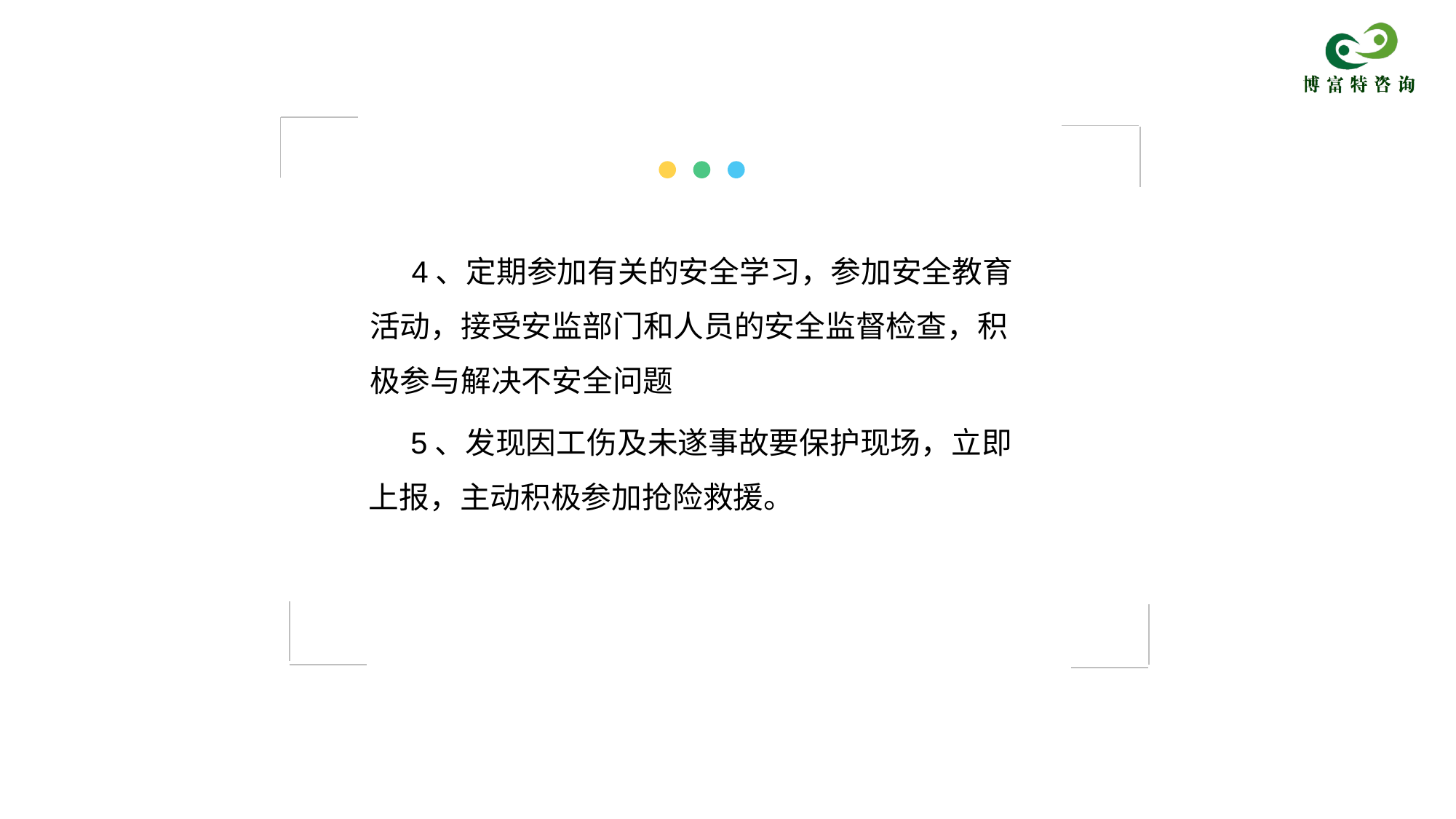

4、定期参加有关的安全学习，参加安全教育
活动，接受安监部门和人员的安全监督检查，积
极参与解决不安全问题
     5、发现因工伤及未遂事故要保护现场，立即
上报，主动积极参加抢险救援。